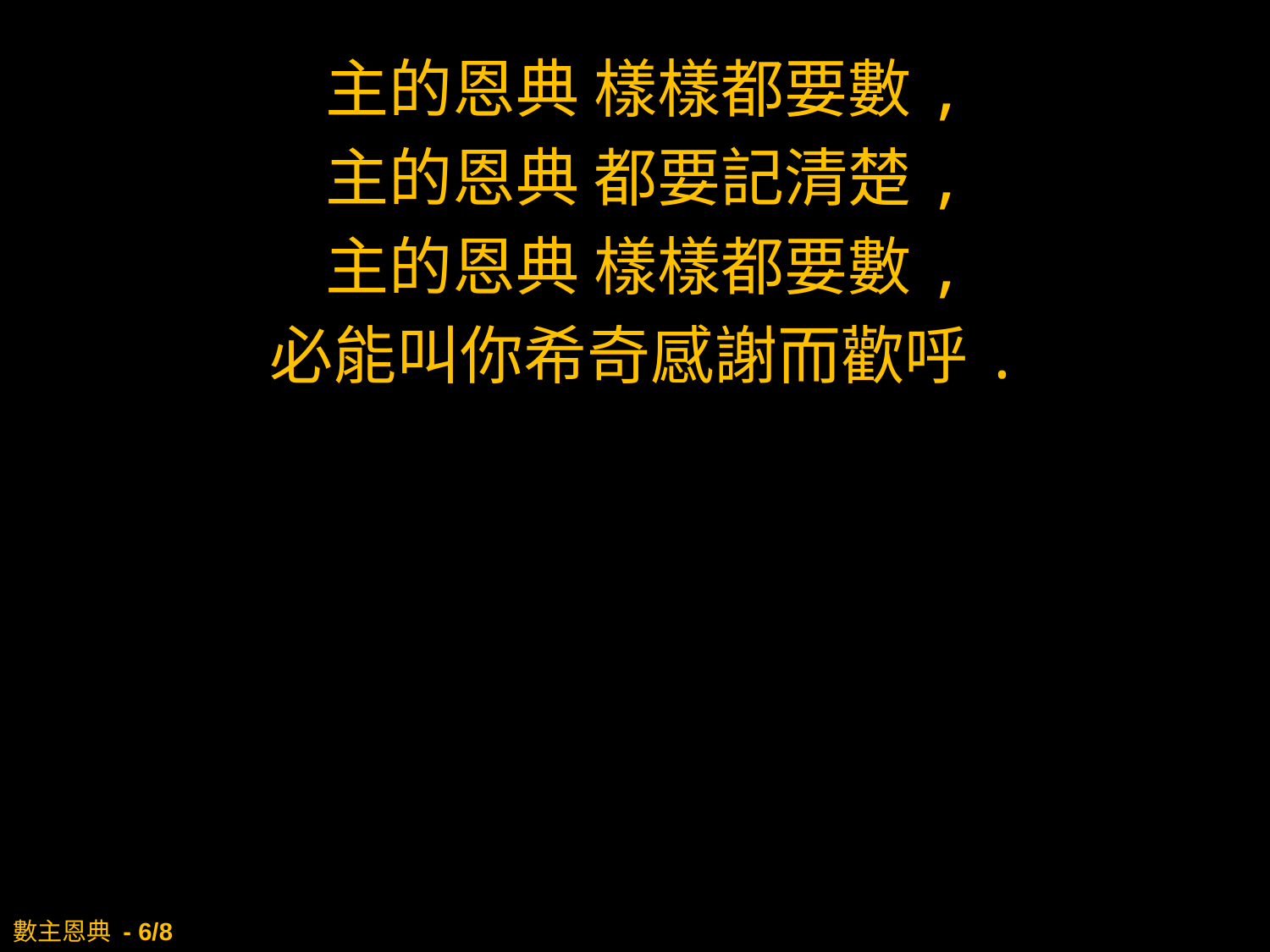

主的恩典 樣樣都要數,
主的恩典 都要記清楚,
主的恩典 樣樣都要數,
必能叫你希奇感謝而歡呼.
# 數主恩典 - 6/8